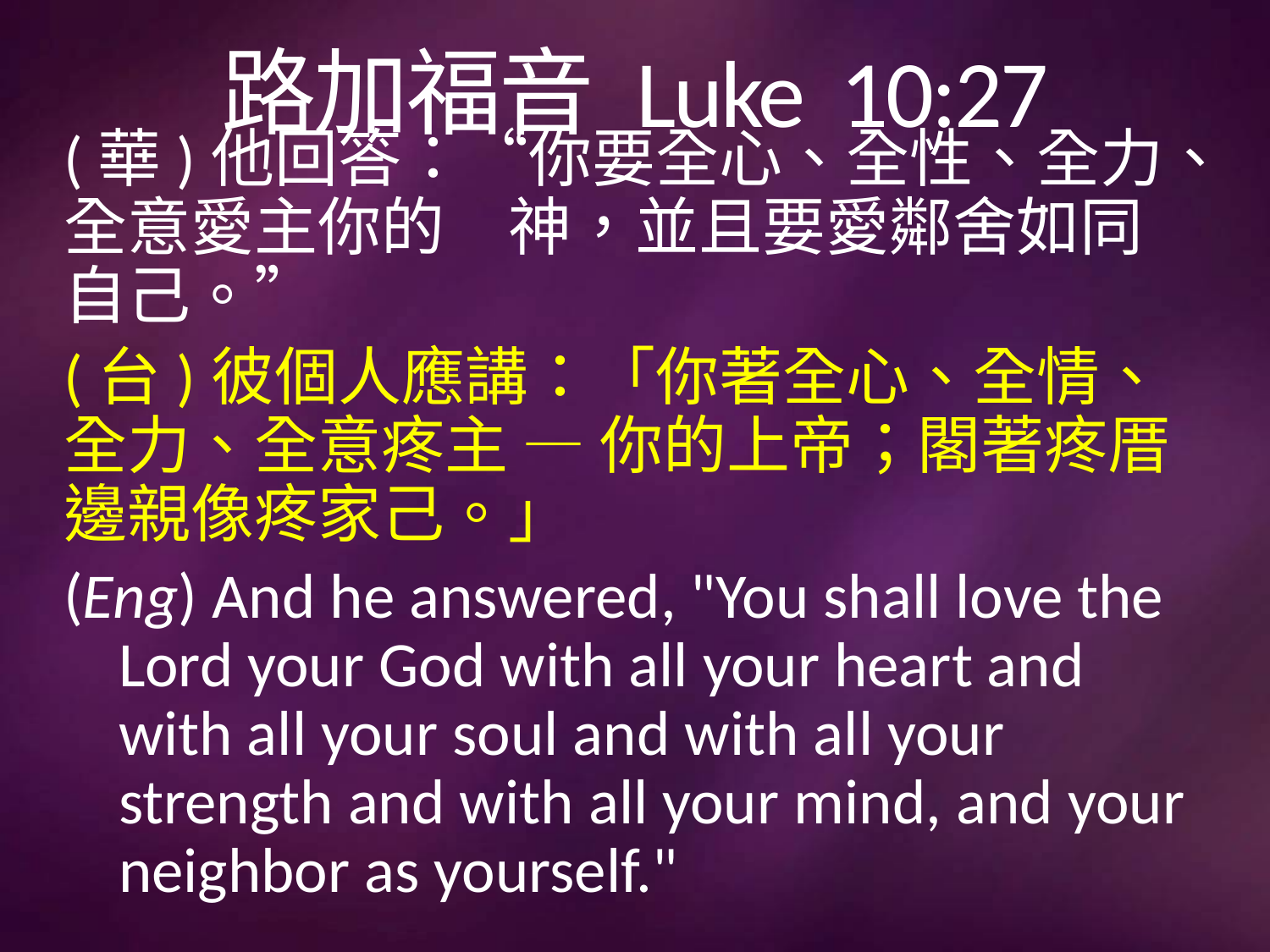

# 路加福音 Luke  10:27
(華)他回答：“你要全心、全性、全力、全意愛主你的　神，並且要愛鄰舍如同自己。”
(台)彼個人應講：「你著全心、全情、全力、全意疼主 — 你的上帝；閣著疼厝邊親像疼家己。」
(Eng) And he answered, "You shall love the Lord your God with all your heart and with all your soul and with all your strength and with all your mind, and your neighbor as yourself."